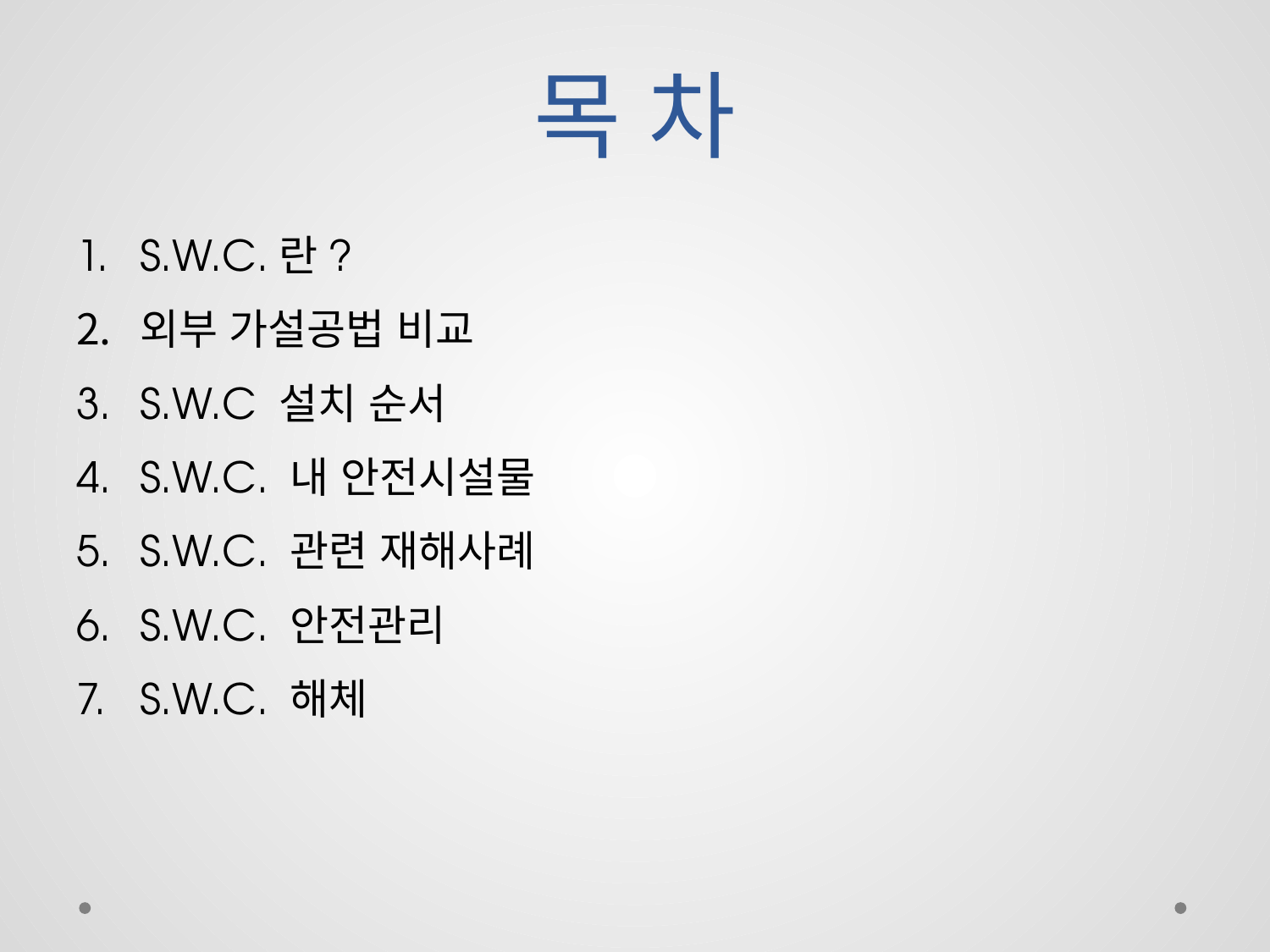

# 목 차
S.W.C.란?

외부 가설공법 비교

S.W.C 설치 순서

S.W.C. 내 안전시설물

S.W.C. 관련 재해사례

S.W.C. 안전관리

S.W.C. 해체